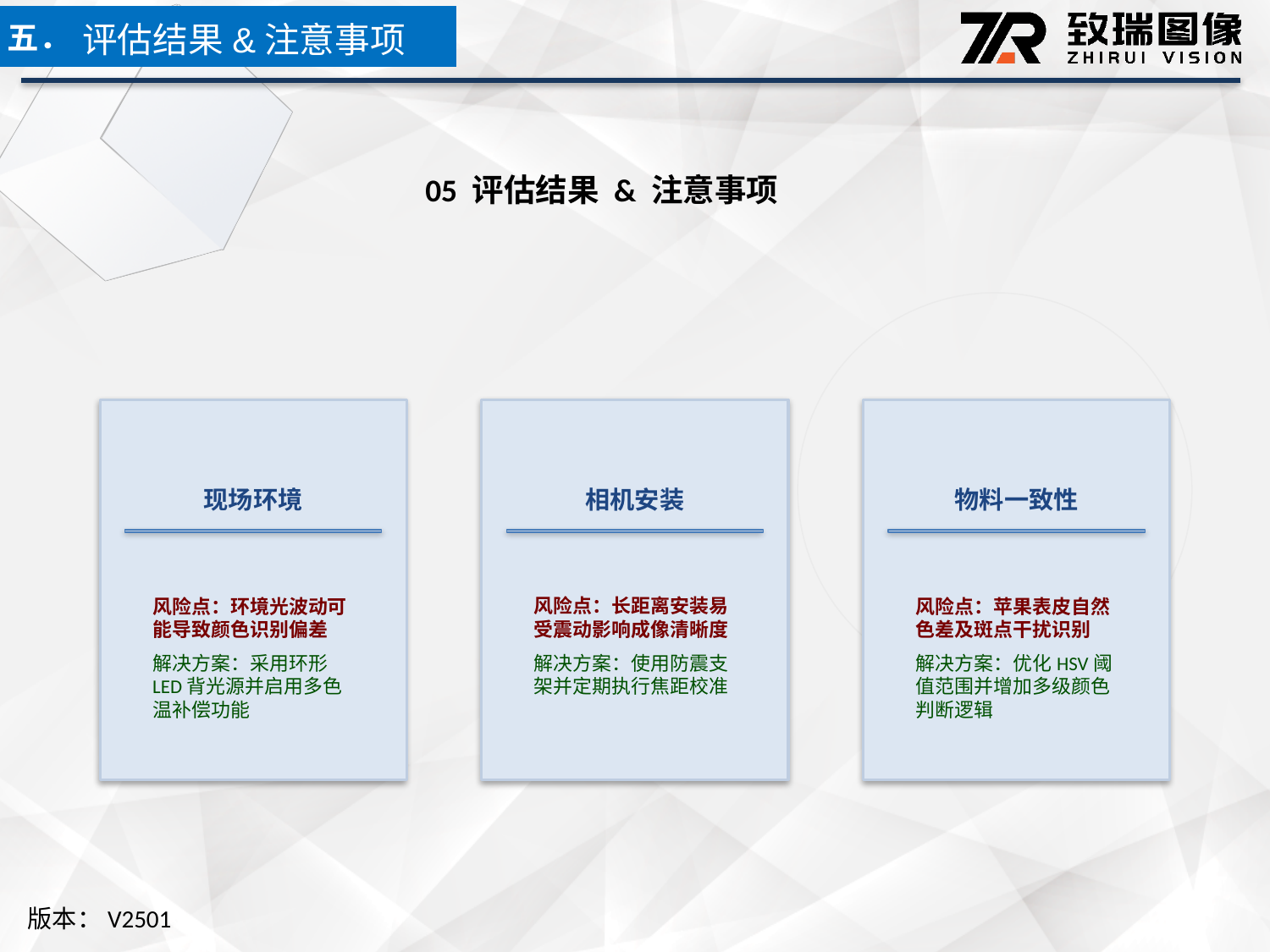

五．
评估结果&注意事项

05 评估结果 & 注意事项

现场环境

相机安装

物料一致性

风险点：环境光波动可能导致颜色识别偏差
解决方案：采用环形LED背光源并启用多色温补偿功能

风险点：长距离安装易受震动影响成像清晰度
解决方案：使用防震支架并定期执行焦距校准

风险点：苹果表皮自然色差及斑点干扰识别
解决方案：优化HSV阈值范围并增加多级颜色判断逻辑